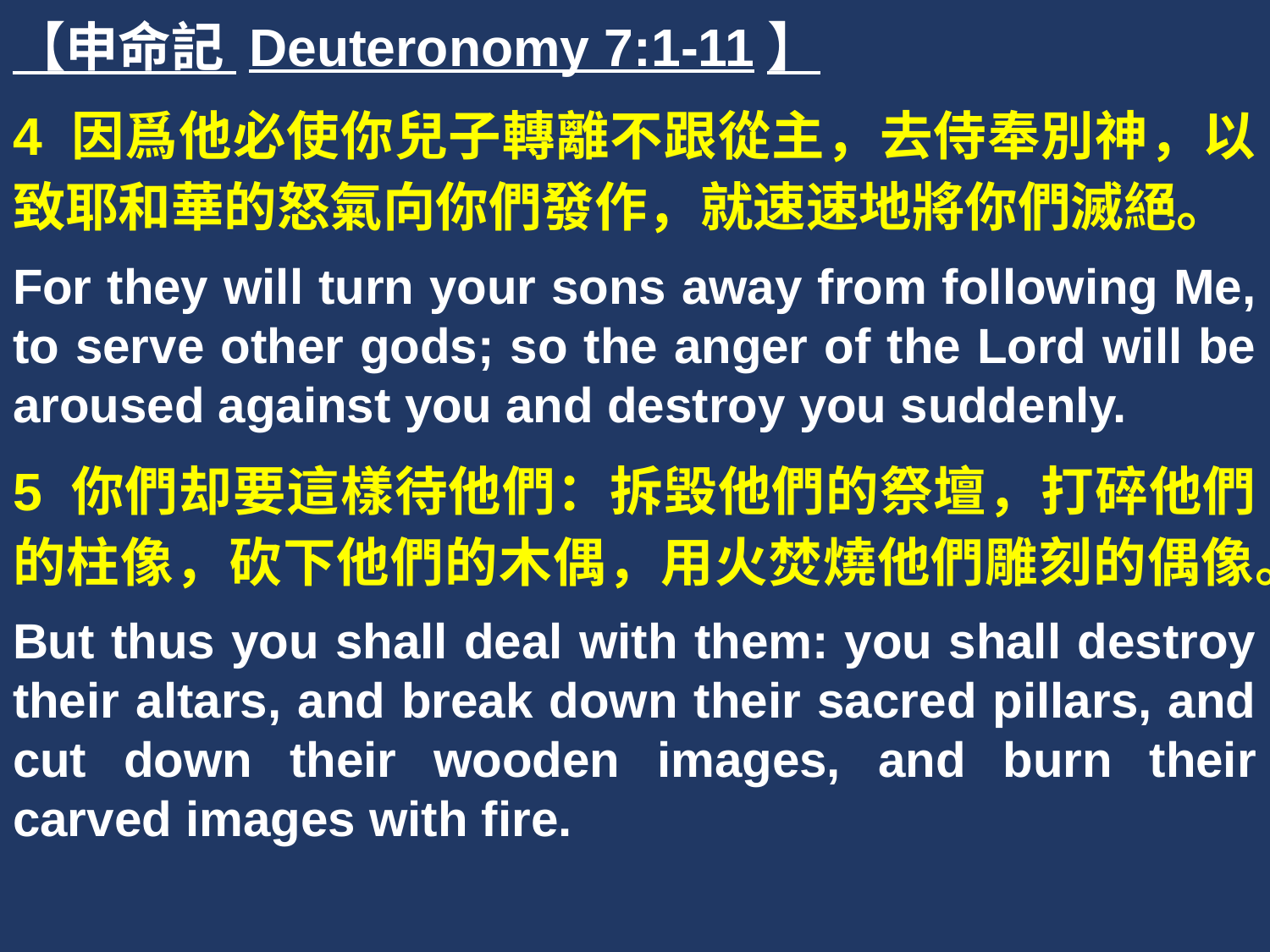

【申命記 Deuteronomy 7:1-11】
4 因爲他必使你兒子轉離不跟從主，去侍奉別神，以致耶和華的怒氣向你們發作，就速速地將你們滅絕。
For they will turn your sons away from following Me, to serve other gods; so the anger of the Lord will be aroused against you and destroy you suddenly.
5 你們却要這樣待他們：拆毀他們的祭壇，打碎他們的柱像，砍下他們的木偶，用火焚燒他們雕刻的偶像。
But thus you shall deal with them: you shall destroy their altars, and break down their sacred pillars, and cut down their wooden images, and burn their carved images with fire.